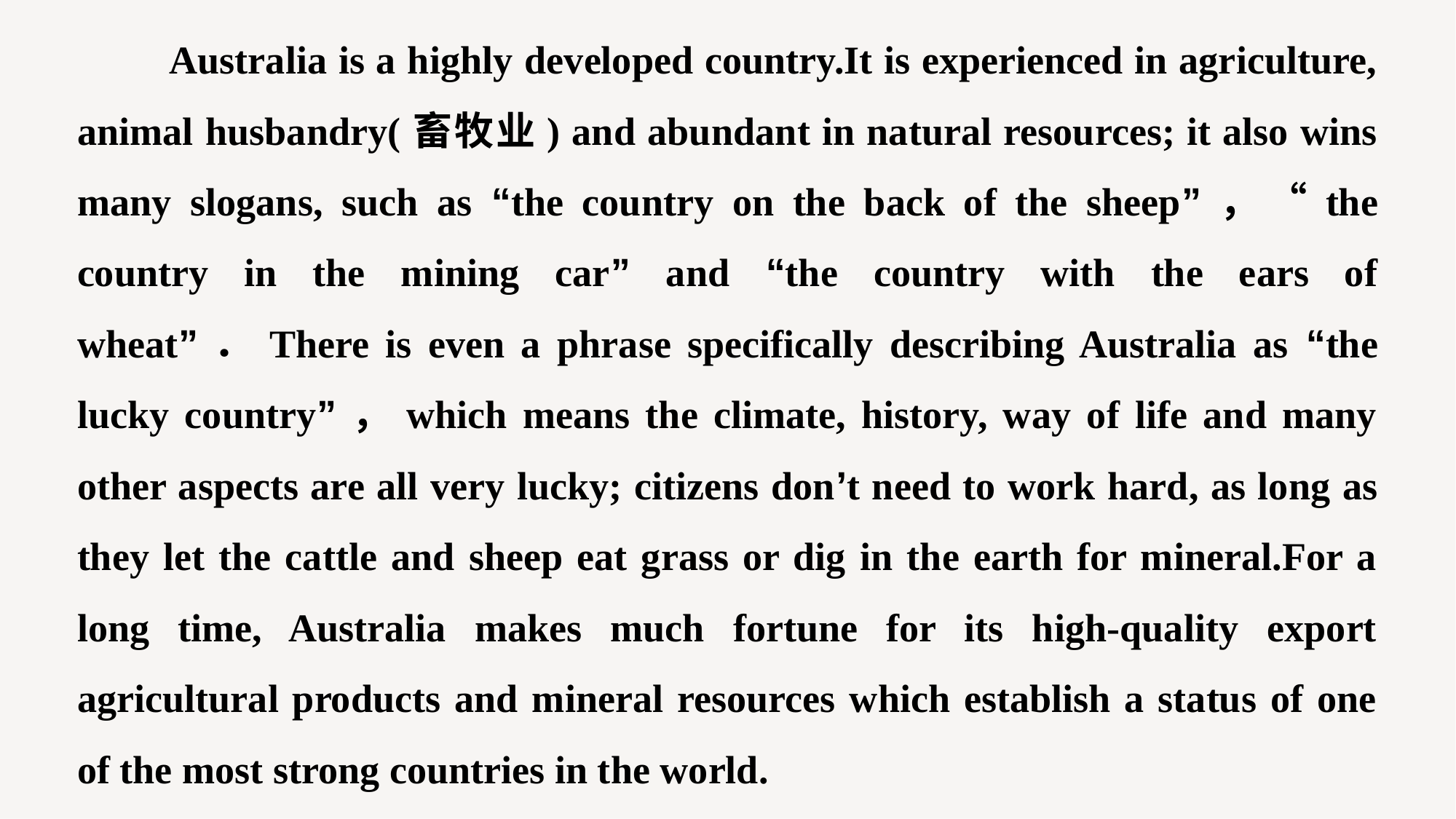

Australia is a highly developed country.It is experienced in agriculture, animal husbandry(畜牧业) and abundant in natural resources; it also wins many slogans, such as “the country on the back of the sheep”，“the country in the mining car” and “the country with the ears of wheat”．There is even a phrase specifically describing Australia as “the lucky country”，which means the climate, history, way of life and many other aspects are all very lucky; citizens don’t need to work hard, as long as they let the cattle and sheep eat grass or dig in the earth for mineral.For a long time, Australia makes much fortune for its high-quality export agricultural products and mineral resources which establish a status of one of the most strong countries in the world.